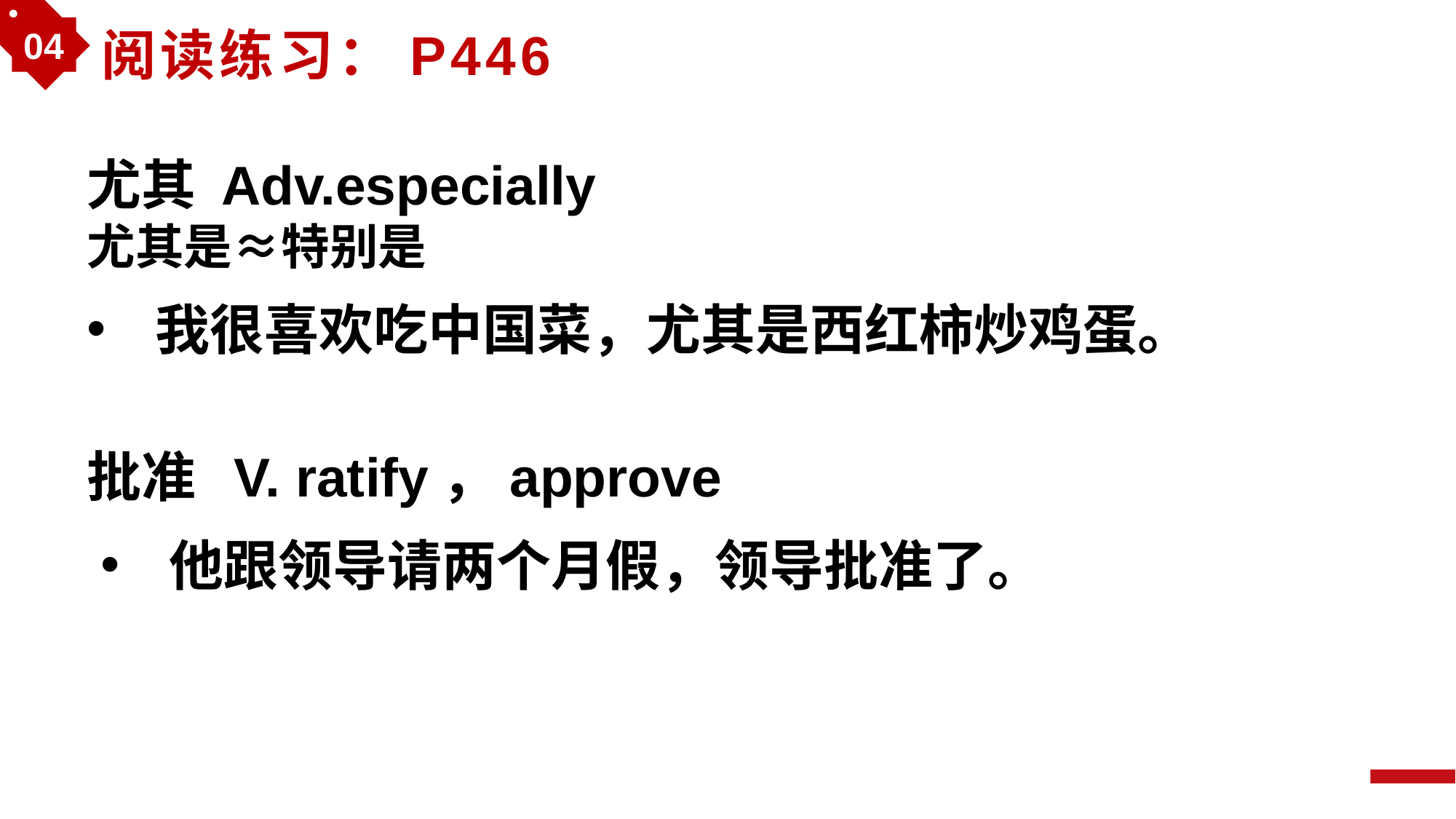

04
阅读练习：P446
尤其 Adv.especially
尤其是≈特别是
我很喜欢吃中国菜，尤其是西红柿炒鸡蛋。
批准  V. ratify，approve
他跟领导请两个月假，领导批准了。